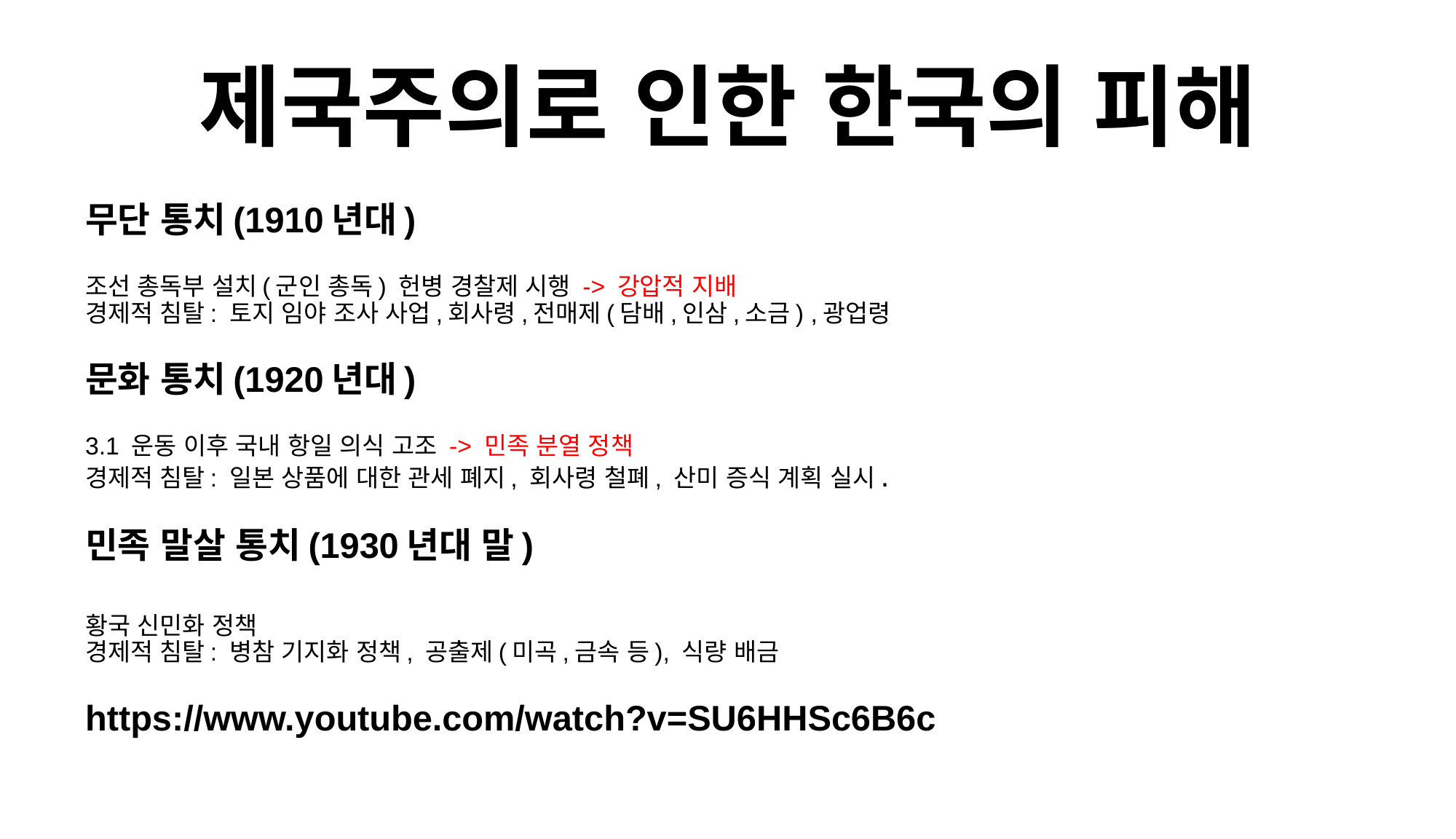

# 제국주의로 인한 한국의 피해
무단 통치(1910년대)

조선 총독부 설치(군인 총독) 헌병 경찰제 시행 -> 강압적 지배
경제적 침탈: 토지 임야 조사 사업,회사령,전매제(담배,인삼,소금) ,광업령

문화 통치(1920년대)

3.1 운동 이후 국내 항일 의식 고조 -> 민족 분열 정책
경제적 침탈: 일본 상품에 대한 관세 폐지, 회사령 철폐, 산미 증식 계획 실시.

민족 말살 통치(1930년대 말)

황국 신민화 정책
경제적 침탈: 병참 기지화 정책, 공출제(미곡,금속 등), 식량 배금

https://www.youtube.com/watch?v=SU6HHSc6B6c